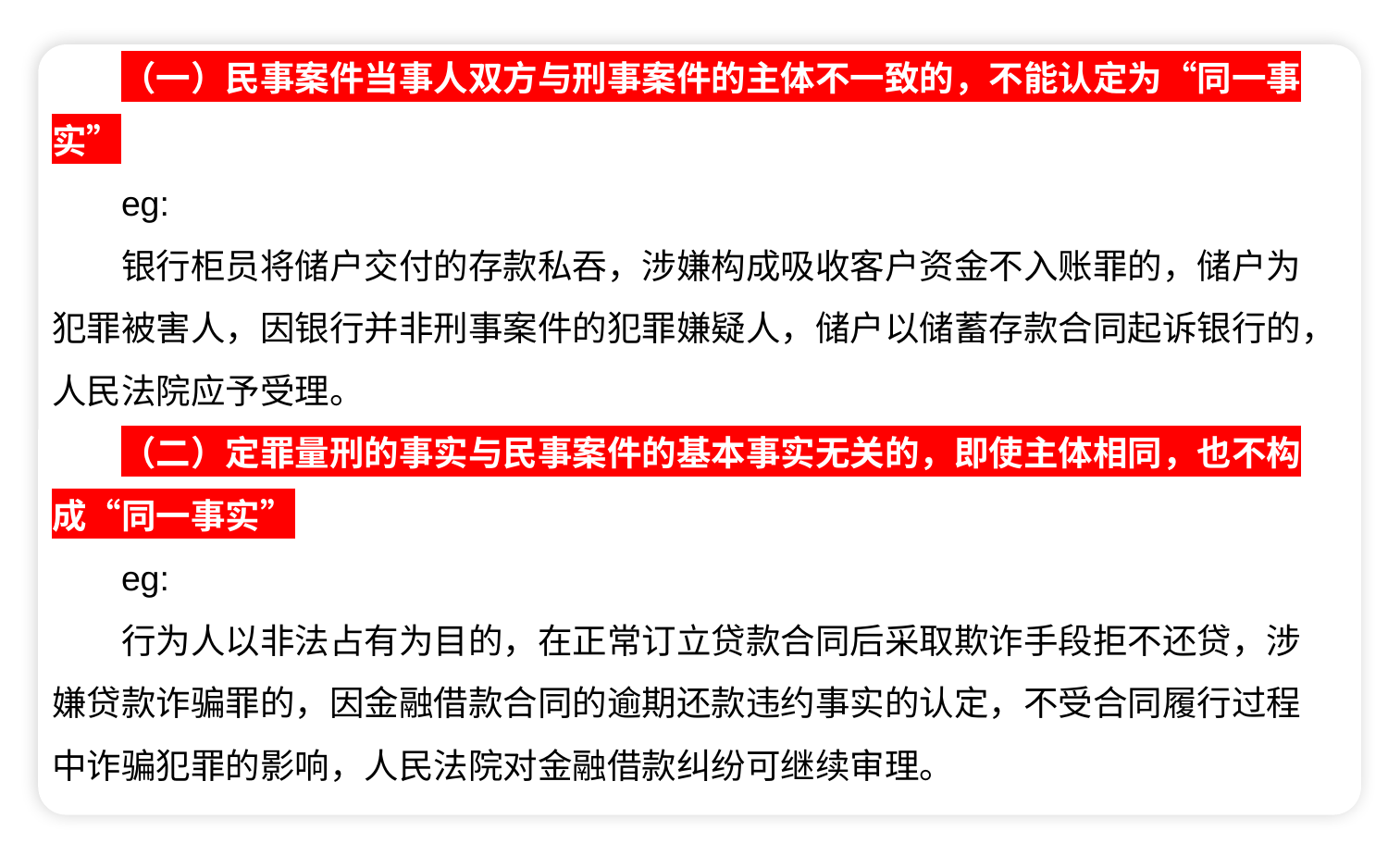

（一）民事案件当事人双方与刑事案件的主体不一致的，不能认定为“同一事实”
eg:
银行柜员将储户交付的存款私吞，涉嫌构成吸收客户资金不入账罪的，储户为犯罪被害人，因银行并非刑事案件的犯罪嫌疑人，储户以储蓄存款合同起诉银行的，人民法院应予受理。
（二）定罪量刑的事实与民事案件的基本事实无关的，即使主体相同，也不构成“同一事实”
eg:
行为人以非法占有为目的，在正常订立贷款合同后采取欺诈手段拒不还贷，涉嫌贷款诈骗罪的，因金融借款合同的逾期还款违约事实的认定，不受合同履行过程中诈骗犯罪的影响，人民法院对金融借款纠纷可继续审理。